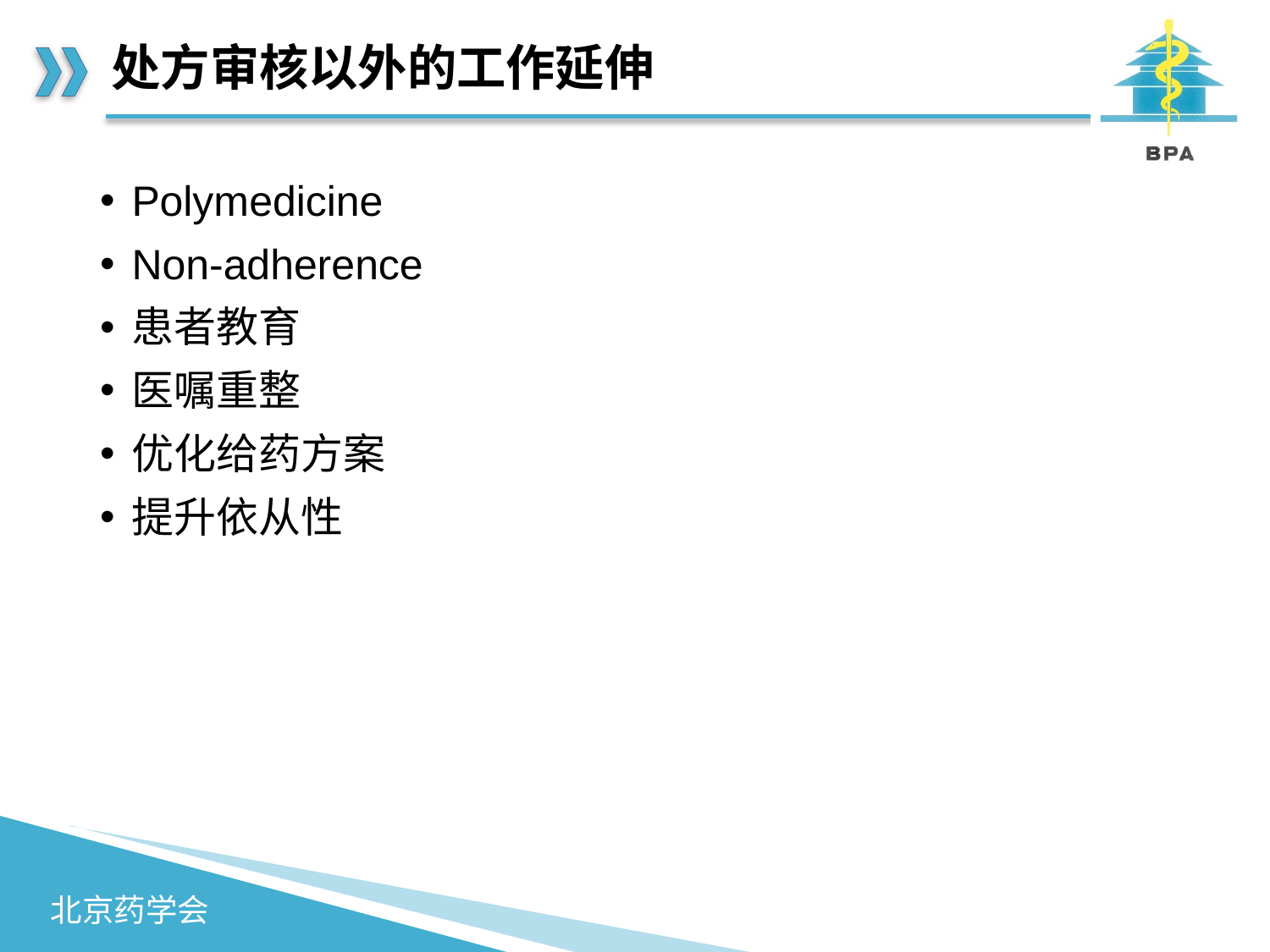

# 处方审核以外的工作延伸
Polymedicine
Non-adherence
患者教育
医嘱重整
优化给药方案
提升依从性